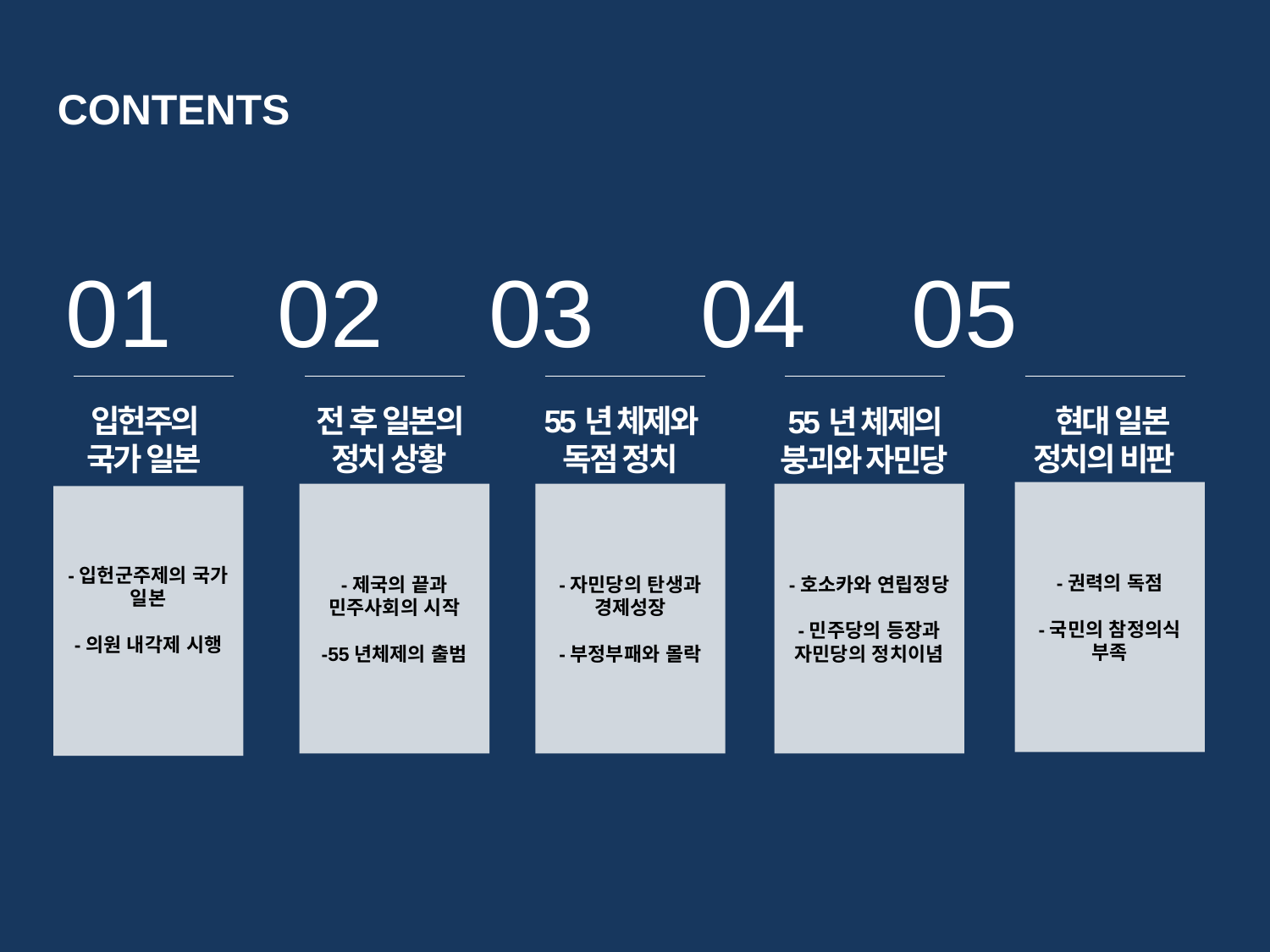

CONTENTS
01    02    03    04    05
입헌주의 국가 일본
전 후 일본의 정치 상황
55년 체제와 독점 정치
 현대 일본 정치의 비판
55년 체제의 붕괴와 자민당
-권력의 독점

-국민의 참정의식 부족
-제국의 끝과 민주사회의 시작

-55년체제의 출범
-자민당의 탄생과 경제성장

-부정부패와 몰락
-호소카와 연립정당

-민주당의 등장과 자민당의 정치이념

-입헌군주제의 국가 일본

-의원 내각제 시행